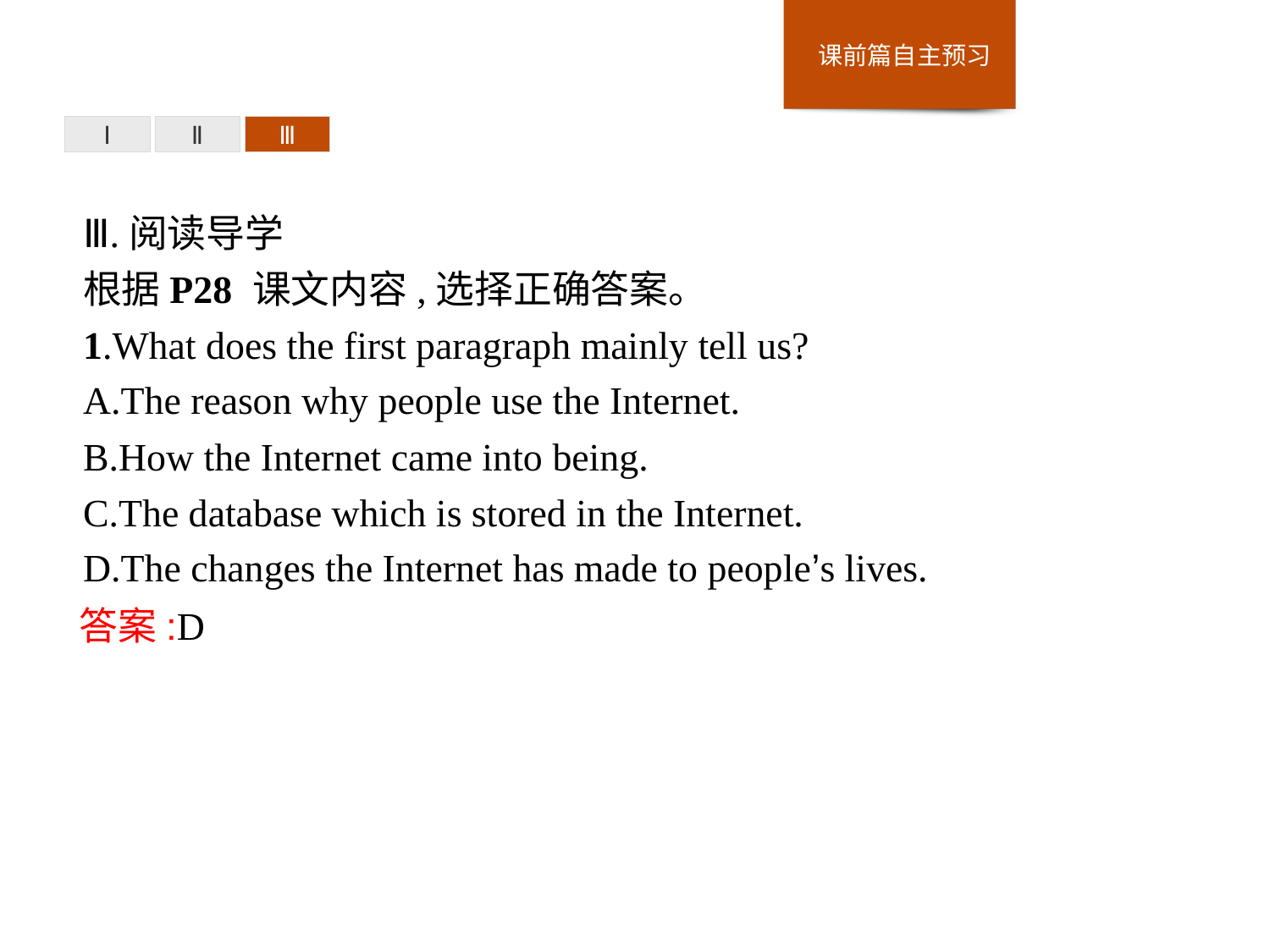

Ⅰ
Ⅱ
Ⅲ
Ⅲ.阅读导学
根据P28 课文内容,选择正确答案。
1.What does the first paragraph mainly tell us?
A.The reason why people use the Internet.
B.How the Internet came into being.
C.The database which is stored in the Internet.
D.The changes the Internet has made to people’s lives.
答案:D